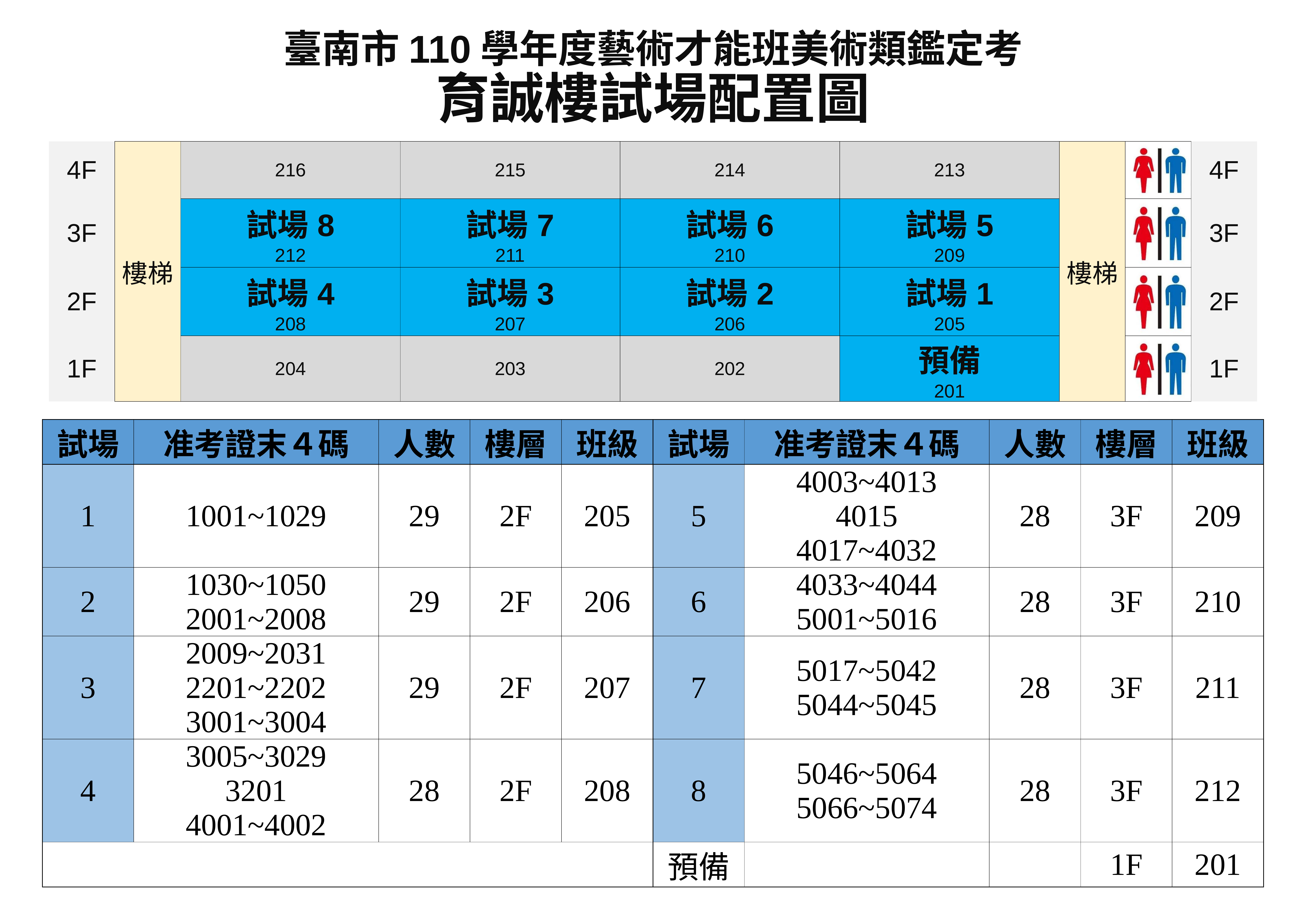

# 臺南市110學年度藝術才能班美術類鑑定考 育誠樓試場配置圖
| 4F | 樓梯 | 216 | 215 | 214 | 213 | 樓梯 |  | 4F |
| --- | --- | --- | --- | --- | --- | --- | --- | --- |
| 3F |  | 試場8 212 | 試場7 211 | 試場6 210 | 試場5 209 |  |  | 3F |
| 2F |  | 試場4 208 | 試場3 207 | 試場2 206 | 試場1 205 |  |  | 2F |
| 1F |  | 204 | 203 | 202 | 預備 201 |  |  | 1F |
| 試場 | 准考證末４碼 | 人數 | 樓層 | 班級 | 試場 | 准考證末４碼 | 人數 | 樓層 | 班級 |
| --- | --- | --- | --- | --- | --- | --- | --- | --- | --- |
| 1 | 1001~1029 | 29 | 2F | 205 | 5 | 4003~4013 4015 4017~4032 | 28 | 3F | 209 |
| 2 | 1030~1050 2001~2008 | 29 | 2F | 206 | 6 | 4033~4044 5001~5016 | 28 | 3F | 210 |
| 3 | 2009~2031 2201~2202 3001~3004 | 29 | 2F | 207 | 7 | 5017~5042 5044~5045 | 28 | 3F | 211 |
| 4 | 3005~3029 3201 4001~4002 | 28 | 2F | 208 | 8 | 5046~5064 5066~5074 | 28 | 3F | 212 |
|  |  |  |  |  | 預備 |  |  | 1F | 201 |